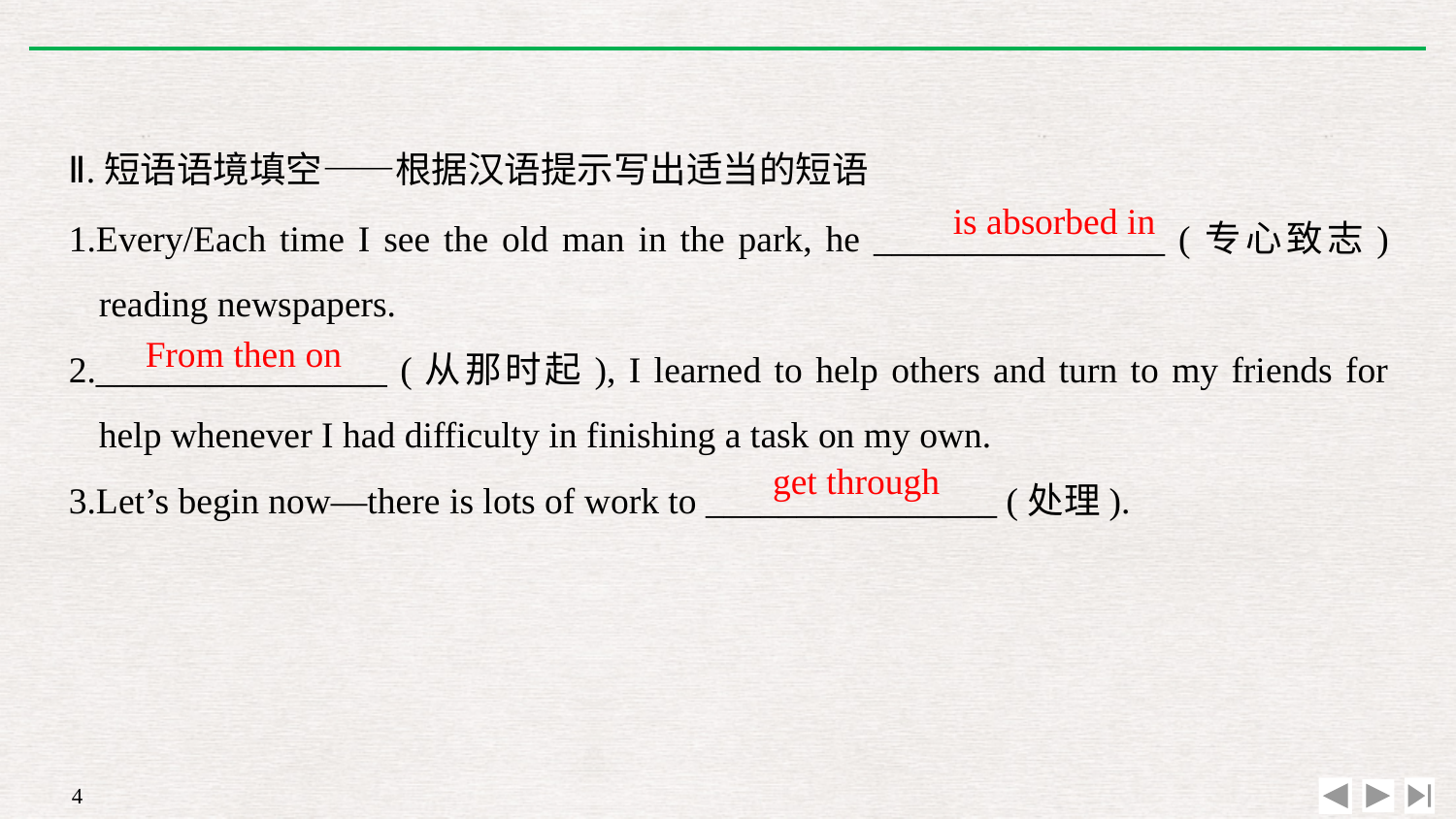

Ⅱ.短语语境填空——根据汉语提示写出适当的短语
1.Every/Each time I see the old man in the park, he ________________ (专心致志) reading newspapers.
2.________________ (从那时起), I learned to help others and turn to my friends for help whenever I had difficulty in finishing a task on my own.
3.Let’s begin now—there is lots of work to ________________ (处理).
is absorbed in
From then on
get through